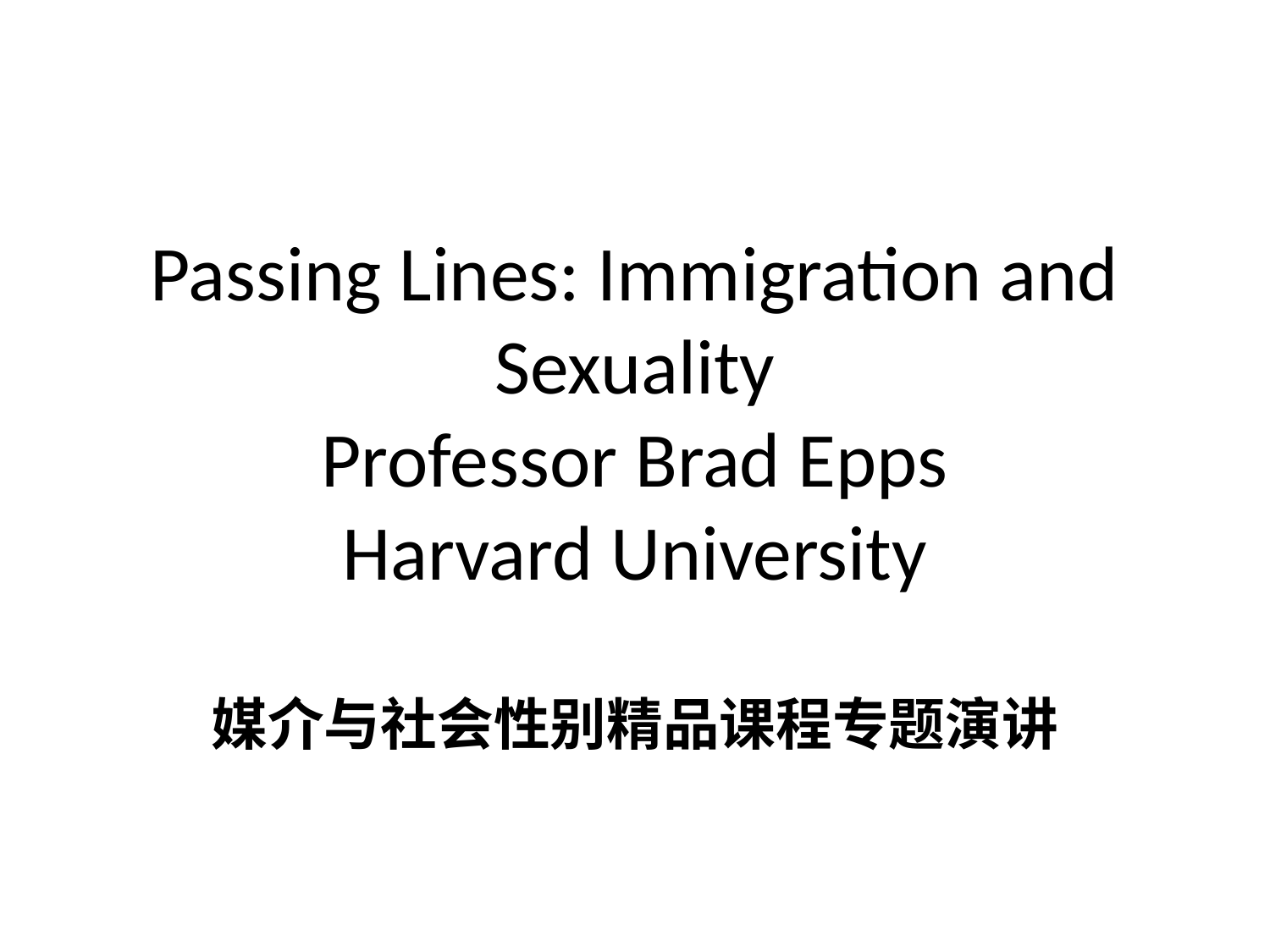

# Passing Lines: Immigration and Sexuality Professor Brad Epps Harvard University 媒介与社会性别精品课程专题演讲